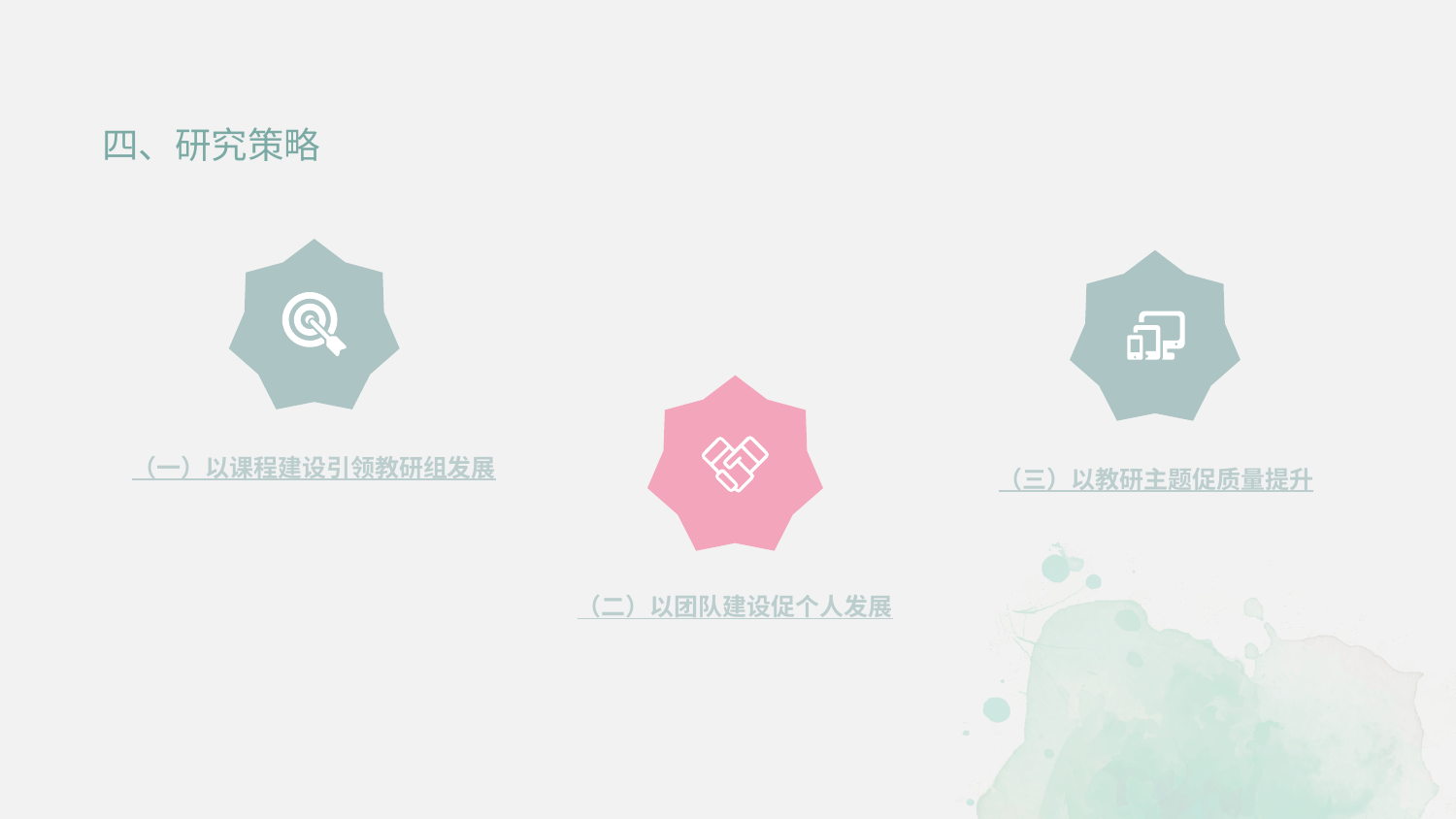

四、研究策略

（一）以课程建设引领教研组发展

（三）以教研主题促质量提升

（二）以团队建设促个人发展